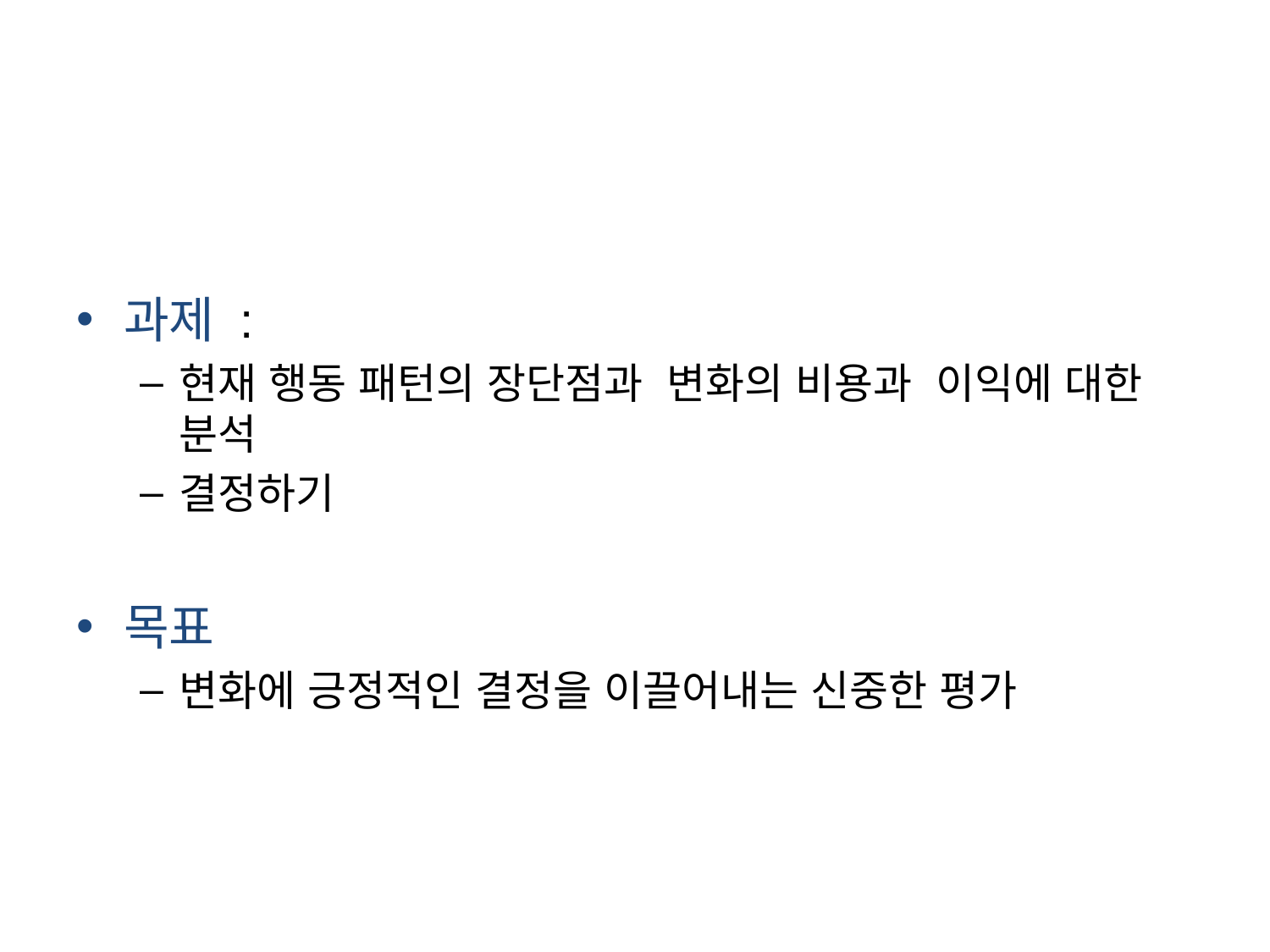

#
과제 :
현재 행동 패턴의 장단점과  변화의 비용과  이익에 대한 분석
결정하기

목표
변화에 긍정적인 결정을 이끌어내는 신중한 평가